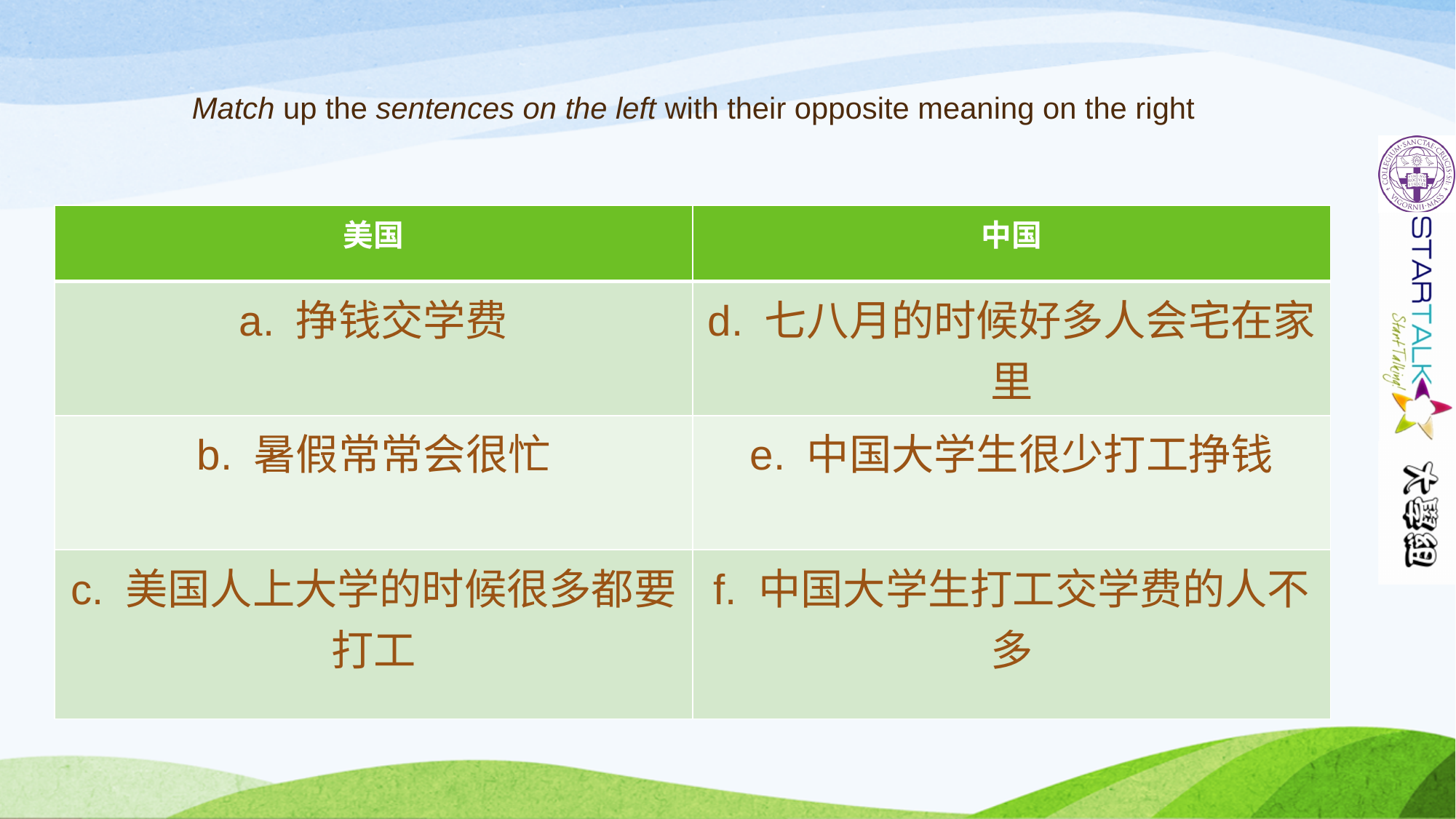

# Match up the sentences on the left with their opposite meaning on the right
| 美国 | 中国 |
| --- | --- |
| a. 挣钱交学费 | d. 七八月的时候好多人会宅在家里 |
| b. 暑假常常会很忙 | e. 中国大学生很少打工挣钱 |
| c. 美国人上大学的时候很多都要打工 | f. 中国大学生打工交学费的人不多 |